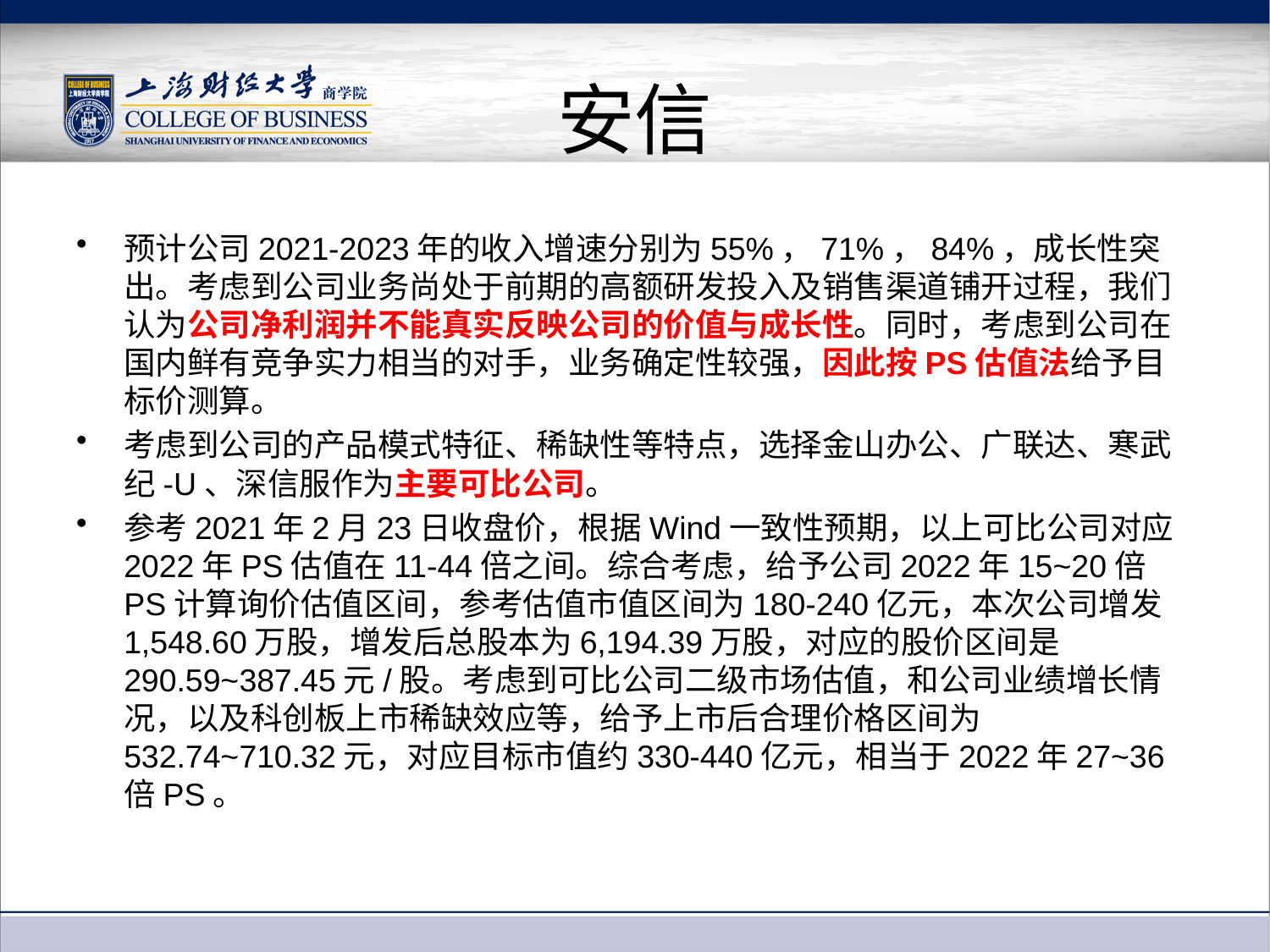

# 安信
预计公司2021-2023年的收入增速分别为55%，71%，84%，成长性突出。考虑到公司业务尚处于前期的高额研发投入及销售渠道铺开过程，我们认为公司净利润并不能真实反映公司的价值与成长性。同时，考虑到公司在国内鲜有竞争实力相当的对手，业务确定性较强，因此按PS估值法给予目标价测算。
考虑到公司的产品模式特征、稀缺性等特点，选择金山办公、广联达、寒武纪-U、深信服作为主要可比公司。
参考2021年2月23日收盘价，根据Wind一致性预期，以上可比公司对应2022年PS估值在11-44倍之间。综合考虑，给予公司2022年15~20倍PS计算询价估值区间，参考估值市值区间为180-240亿元，本次公司增发1,548.60万股，增发后总股本为6,194.39万股，对应的股价区间是290.59~387.45元/股。考虑到可比公司二级市场估值，和公司业绩增长情况，以及科创板上市稀缺效应等，给予上市后合理价格区间为532.74~710.32元，对应目标市值约330-440亿元，相当于2022年27~36倍PS。